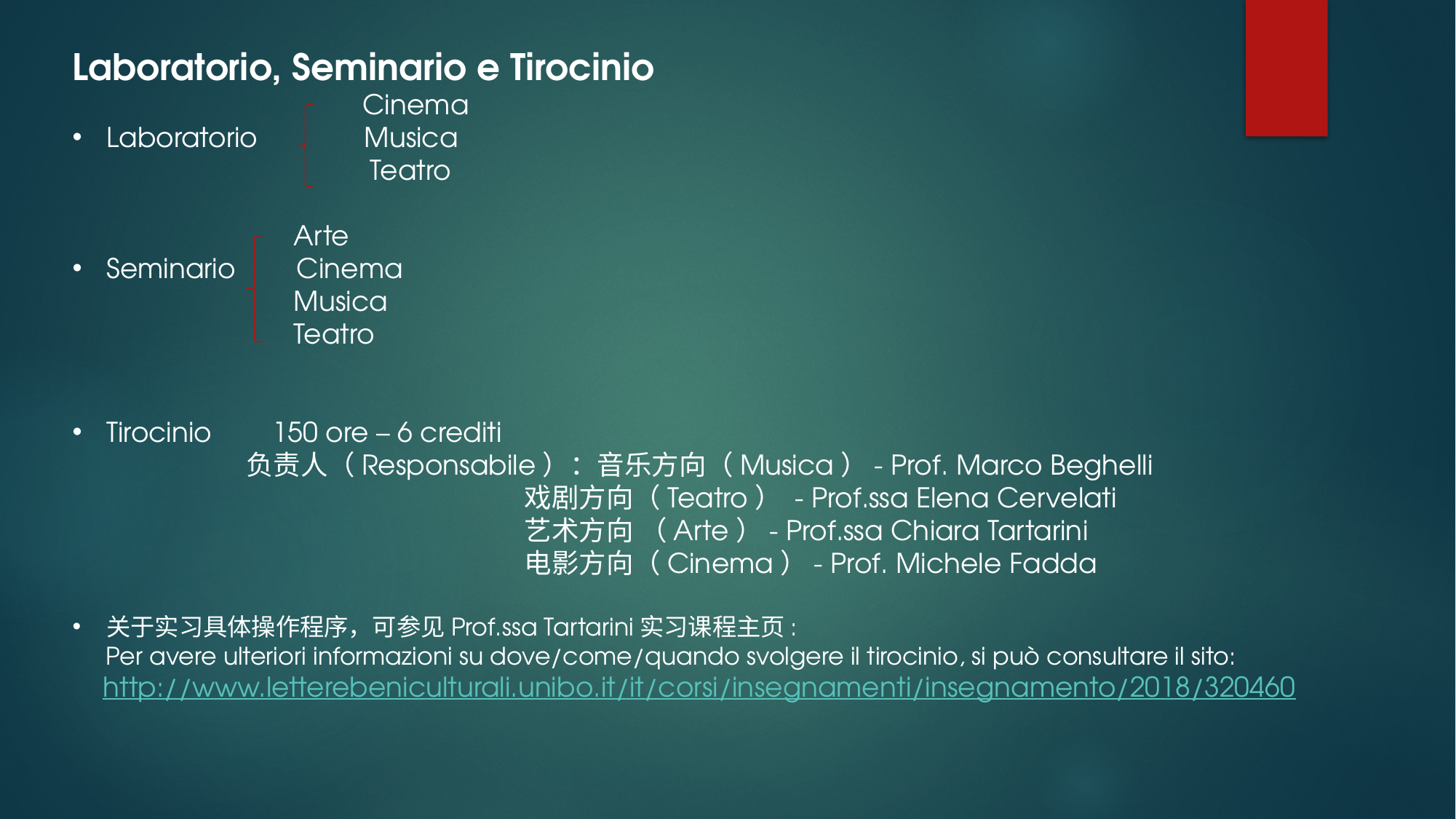

Laboratorio, Seminario e Tirocinio
                                      Cinema
Laboratorio              Musica
                                       Teatro

                             Arte
Seminario        Cinema
                             Musica
                             Teatro

Tirocinio        150 ore – 6 crediti
                           负责人（Responsabile）：音乐方向（Musica）- Prof. Marco Beghelli
                                                                        戏剧方向（Teatro） - Prof.ssa Elena Cervelati
                                                                        艺术方向 （Arte）- Prof.ssa Chiara Tartarini
                                                                        电影方向（Cinema）- Prof. Michele Fadda

关于实习具体操作程序，可参见Prof.ssa Tartarini实习课程主页:
     Per avere ulteriori informazioni su dove/come/quando svolgere il tirocinio, si può consultare il sito:
    http://www.letterebeniculturali.unibo.it/it/corsi/insegnamenti/insegnamento/2018/320460